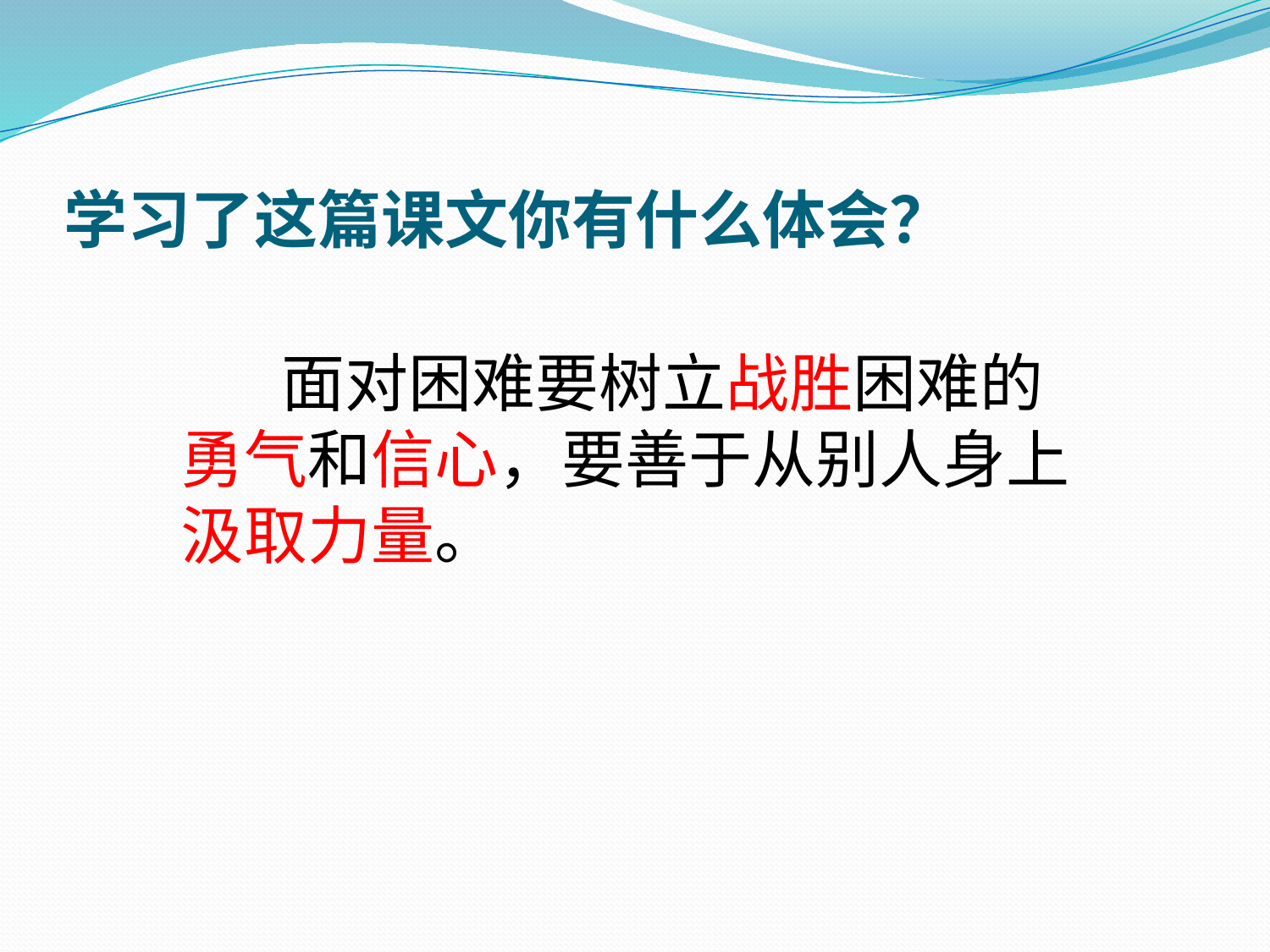

# 学习了这篇课文你有什么体会？
      面对困难要树立战胜困难的勇气和信心，要善于从别人身上汲取力量。